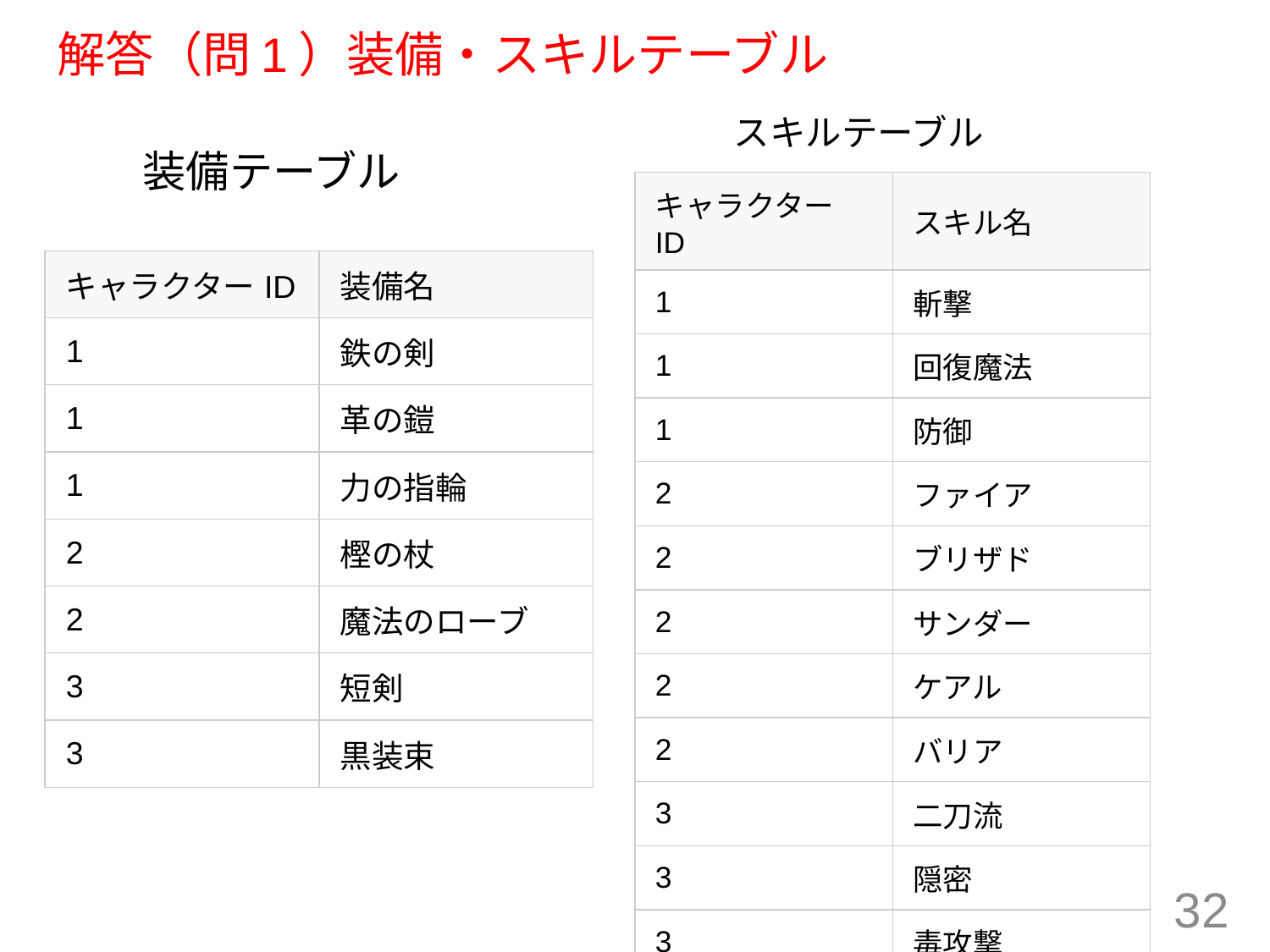

# 解答（問1）装備・スキルテーブル
スキルテーブル
装備テーブル
| キャラクターID | スキル名 |
| --- | --- |
| 1 | 斬撃 |
| 1 | 回復魔法 |
| 1 | 防御 |
| 2 | ファイア |
| 2 | ブリザド |
| 2 | サンダー |
| 2 | ケアル |
| 2 | バリア |
| 3 | 二刀流 |
| 3 | 隠密 |
| 3 | 毒攻撃 |
| 3 | 盗む |
| キャラクターID | 装備名 |
| --- | --- |
| 1 | 鉄の剣 |
| 1 | 革の鎧 |
| 1 | 力の指輪 |
| 2 | 樫の杖 |
| 2 | 魔法のローブ |
| 3 | 短剣 |
| 3 | 黒装束 |
32